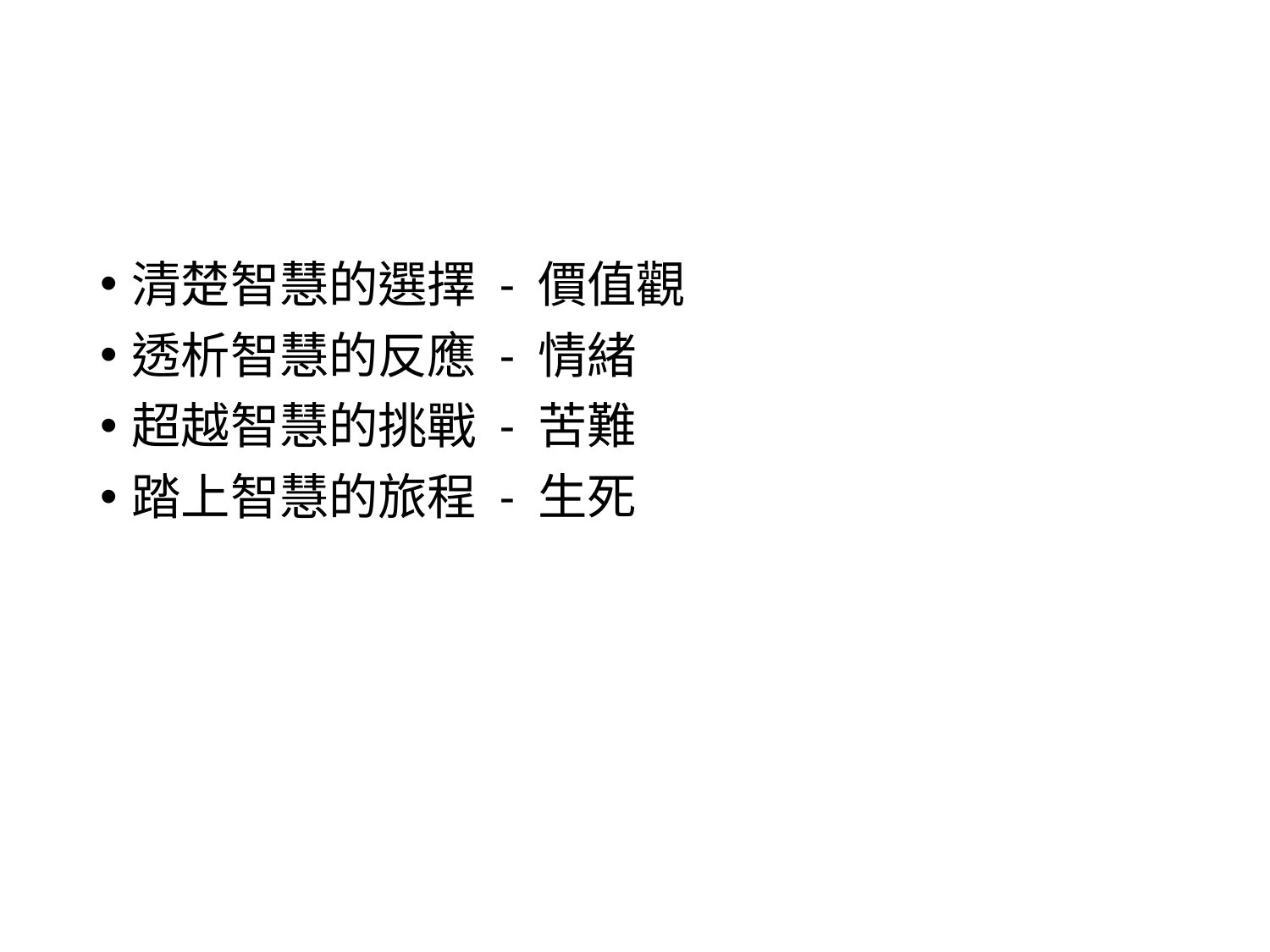

#
清楚智慧的選擇 - 價值觀
透析智慧的反應 - 情緒
超越智慧的挑戰 - 苦難
踏上智慧的旅程 - 生死